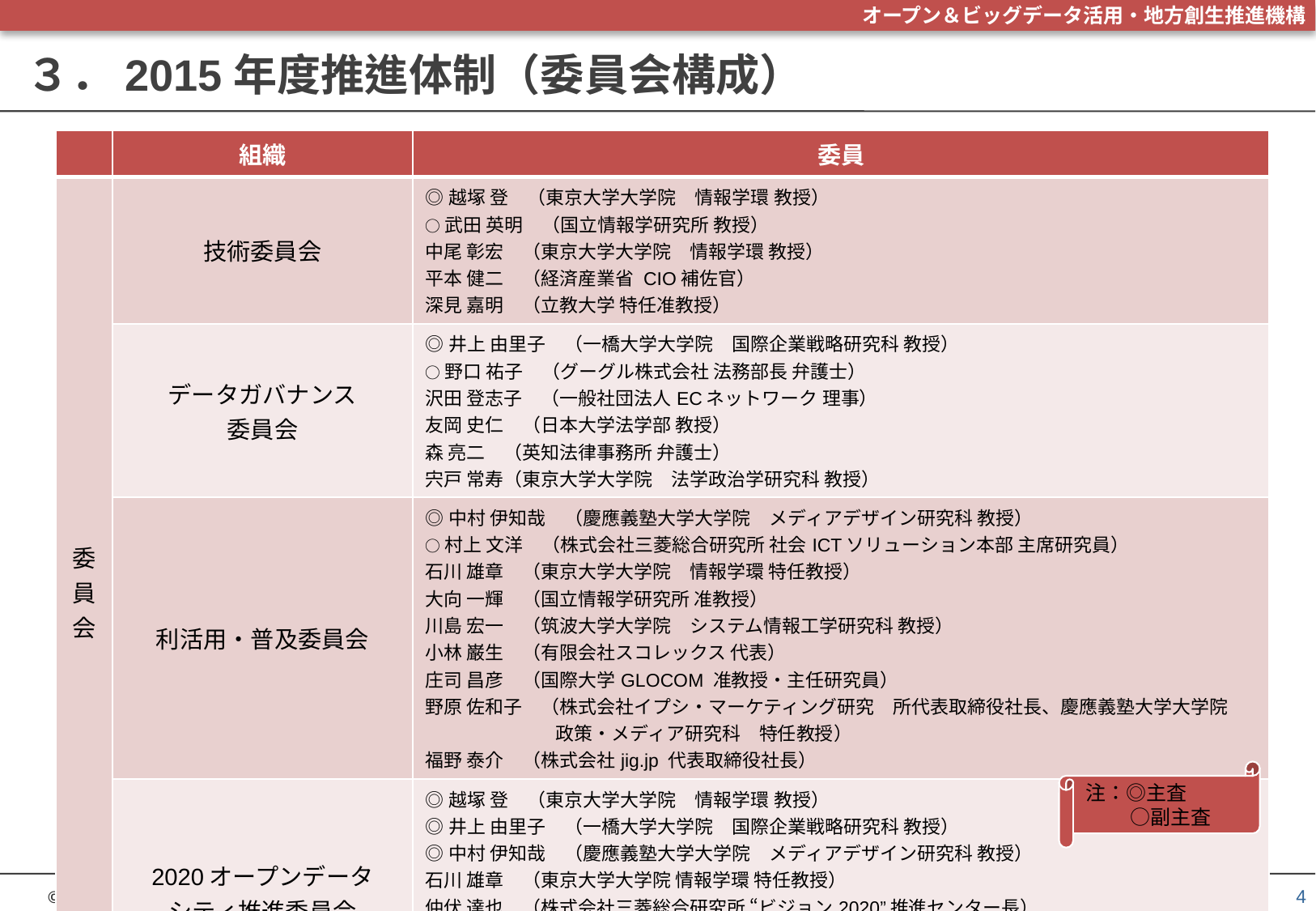

# ３．2015年度推進体制（委員会構成）
|  | 組織 | 委員 |
| --- | --- | --- |
| 委員会 | 技術委員会 | ◎越塚 登　（東京大学大学院　情報学環 教授） ○武田 英明　（国立情報学研究所 教授） 中尾 彰宏　（東京大学大学院　情報学環 教授） 平本 健二　（経済産業省 CIO補佐官） 深見 嘉明　（立教大学 特任准教授） |
|  | データガバナンス 委員会 | ◎井上 由里子　（一橋大学大学院　国際企業戦略研究科 教授） ○野口 祐子　（グーグル株式会社 法務部長 弁護士） 沢田 登志子　（一般社団法人ECネットワーク 理事） 友岡 史仁　（日本大学法学部 教授） 森 亮二　（英知法律事務所 弁護士） 宍戸 常寿（東京大学大学院　法学政治学研究科 教授） |
|  | 利活用・普及委員会 | ◎中村 伊知哉　（慶應義塾大学大学院　メディアデザイン研究科 教授） ○村上 文洋　（株式会社三菱総合研究所 社会ICTソリューション本部 主席研究員） 石川 雄章　（東京大学大学院　情報学環 特任教授） 大向 一輝　（国立情報学研究所 准教授） 川島 宏一　（筑波大学大学院　システム情報工学研究科 教授） 小林 巌生　（有限会社スコレックス 代表） 庄司 昌彦　（国際大学GLOCOM 准教授・主任研究員） 野原 佐和子　（株式会社イプシ・マーケティング研究　所代表取締役社長、慶應義塾大学大学院　政策・メディア研究科　特任教授） 福野 泰介　（株式会社jig.jp 代表取締役社長） |
|  | 2020オープンデータ シティ推進委員会 | ◎越塚 登　（東京大学大学院　情報学環 教授） ◎井上 由里子　（一橋大学大学院　国際企業戦略研究科 教授） ◎中村 伊知哉　（慶應義塾大学大学院　メディアデザイン研究科 教授） 石川 雄章　（東京大学大学院 情報学環 特任教授） 仲伏 達也　（株式会社三菱総合研究所 “ビジョン2020”推進センター長） 福野 泰介　（株式会社jig.jp 代表取締役社長） 不破 泰　（信州大学　総合情報センター長 教授） 森本 登志男（佐賀県 最高情報統括監 (CIO)） |
注：◎主査
　　 ○副主査
4